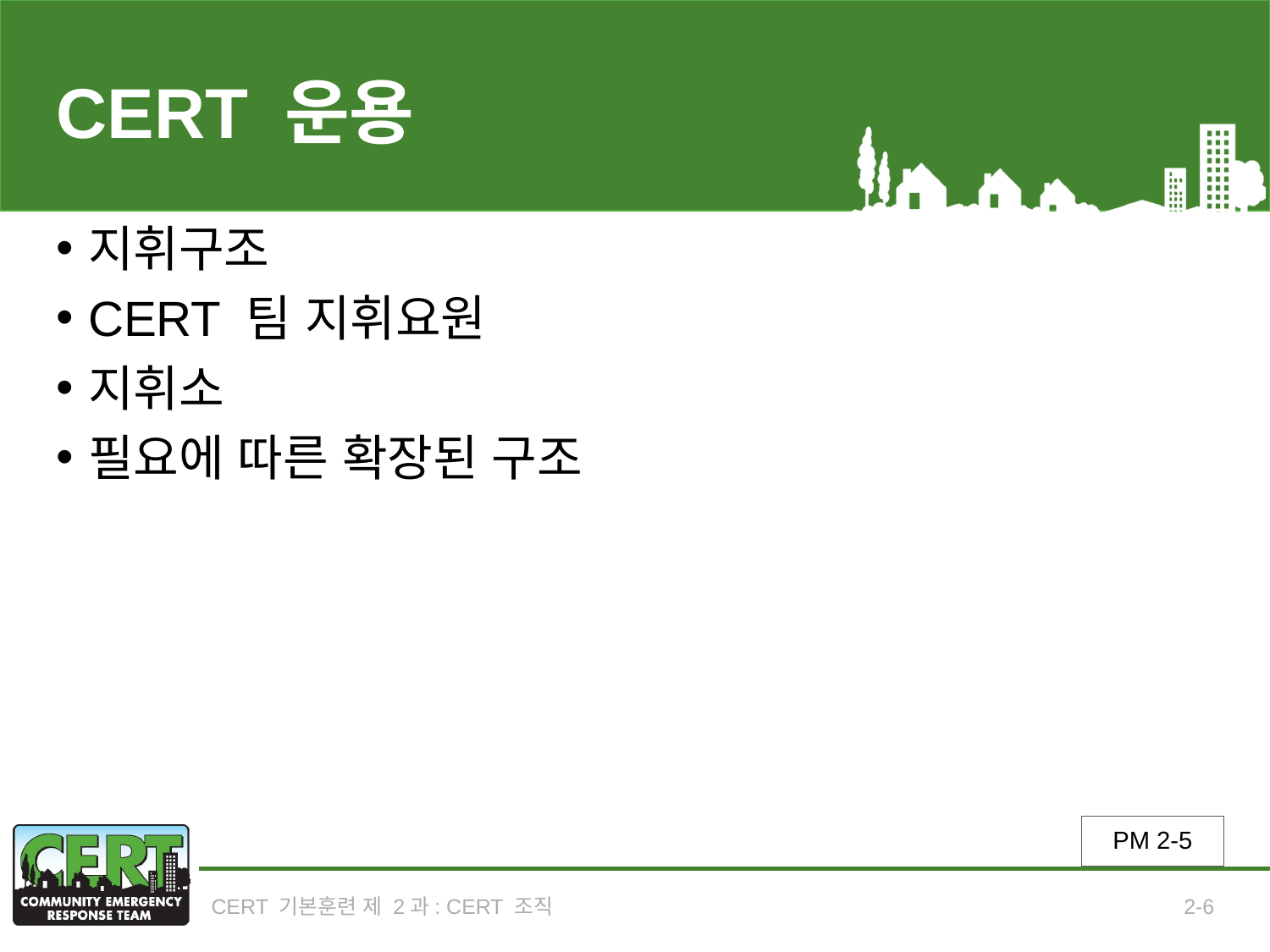

# CERT 운용
지휘구조
CERT 팀 지휘요원
지휘소
필요에 따른 확장된 구조
PM 2-5
CERT 기본훈련 제 2과: CERT 조직
2-6